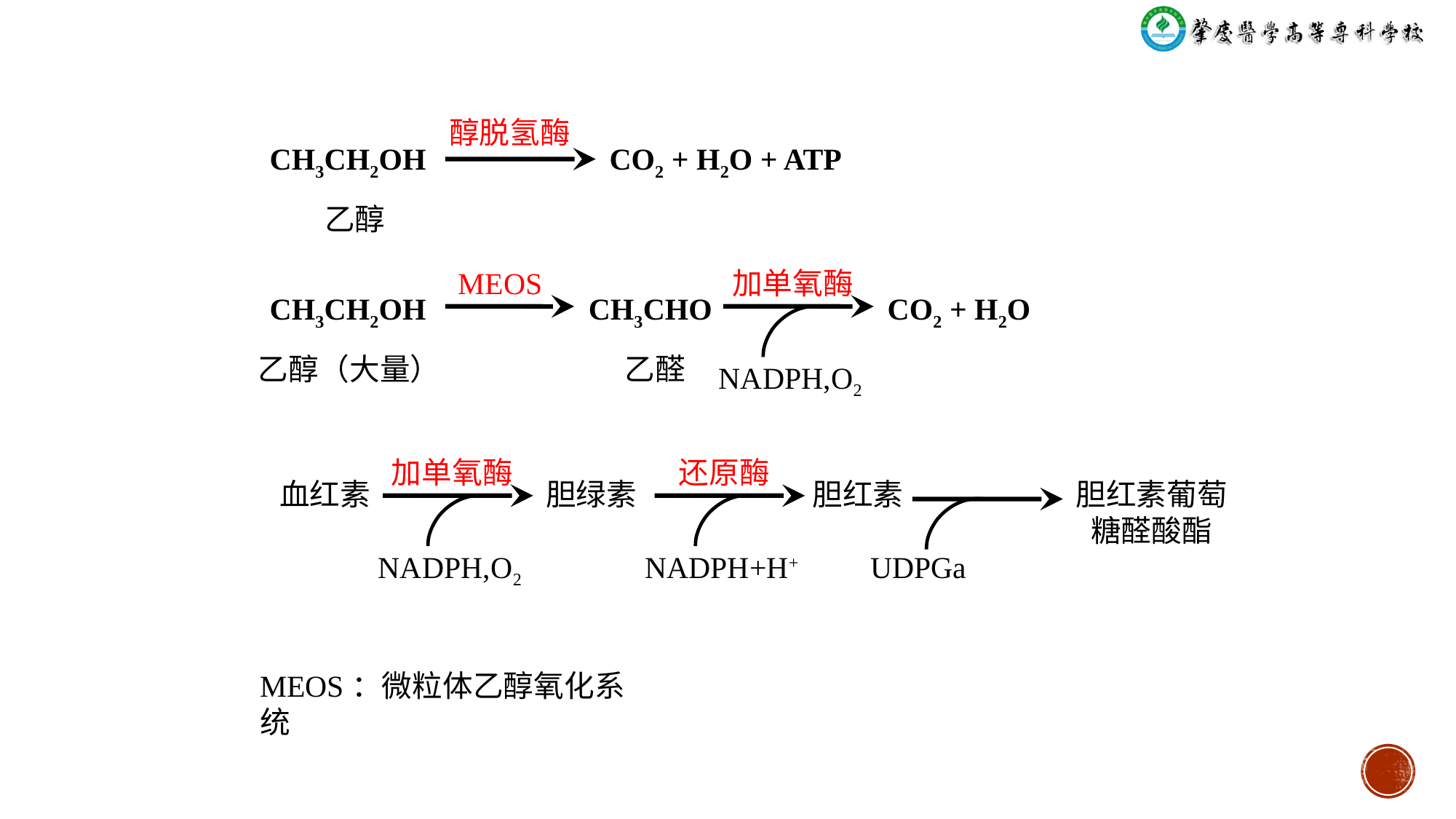

醇脱氢酶
CH3CH2OH
CO2 + H2O + ATP

乙醇
MEOS
加单氧酶
CH3CH2OH
CH3CHO
CO2 + H2O

乙醇（大量）
乙醛
NADPH,O2
加单氧酶
还原酶
血红素
胆绿素
胆红素
胆红素葡萄糖醛酸酯

NADPH,O2
NADPH+H+
UDPGa
MEOS：微粒体乙醇氧化系统